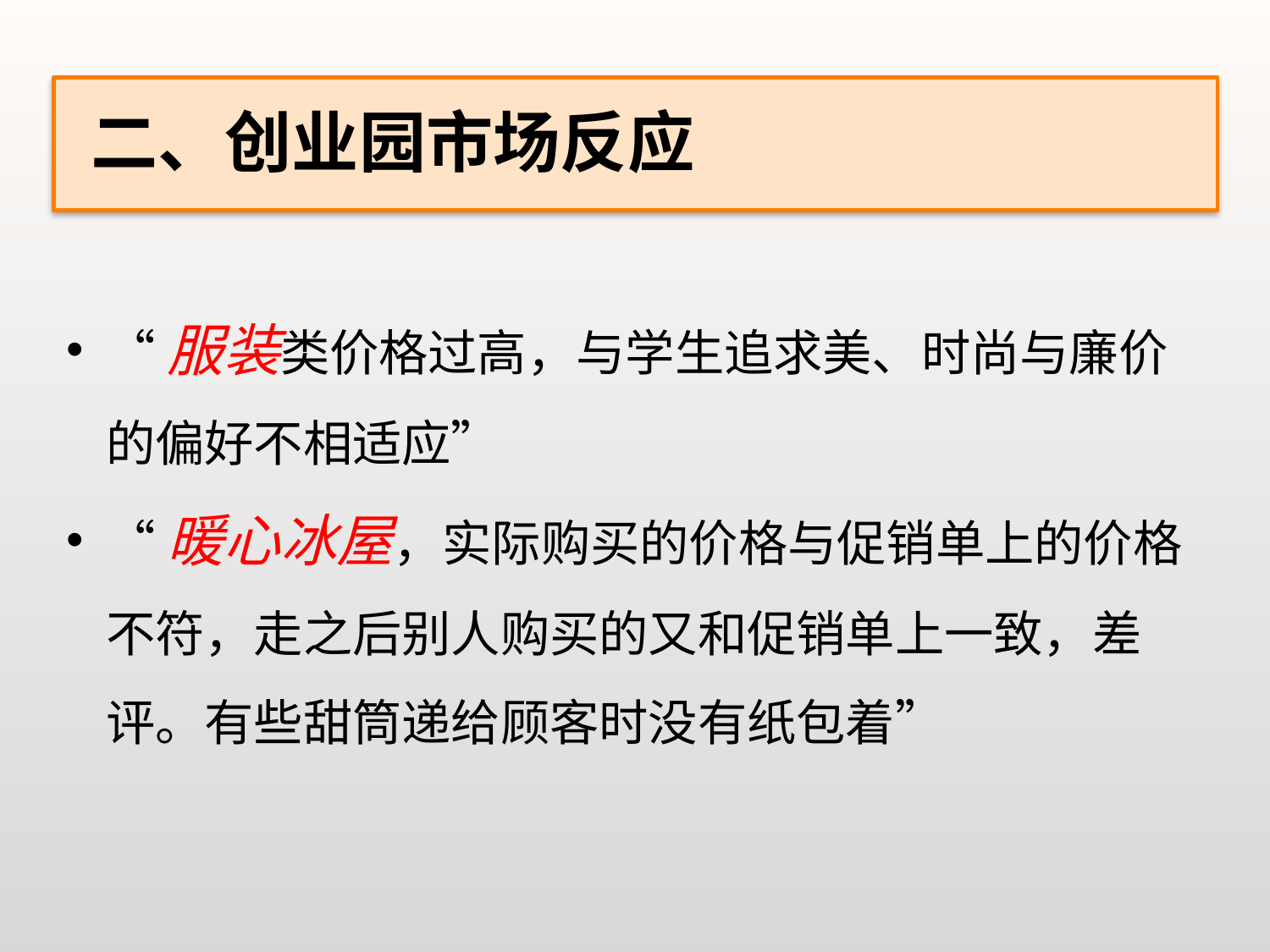

二、创业园市场反应
“服装类价格过高，与学生追求美、时尚与廉价的偏好不相适应”
“暖心冰屋，实际购买的价格与促销单上的价格不符，走之后别人购买的又和促销单上一致，差评。有些甜筒递给顾客时没有纸包着”